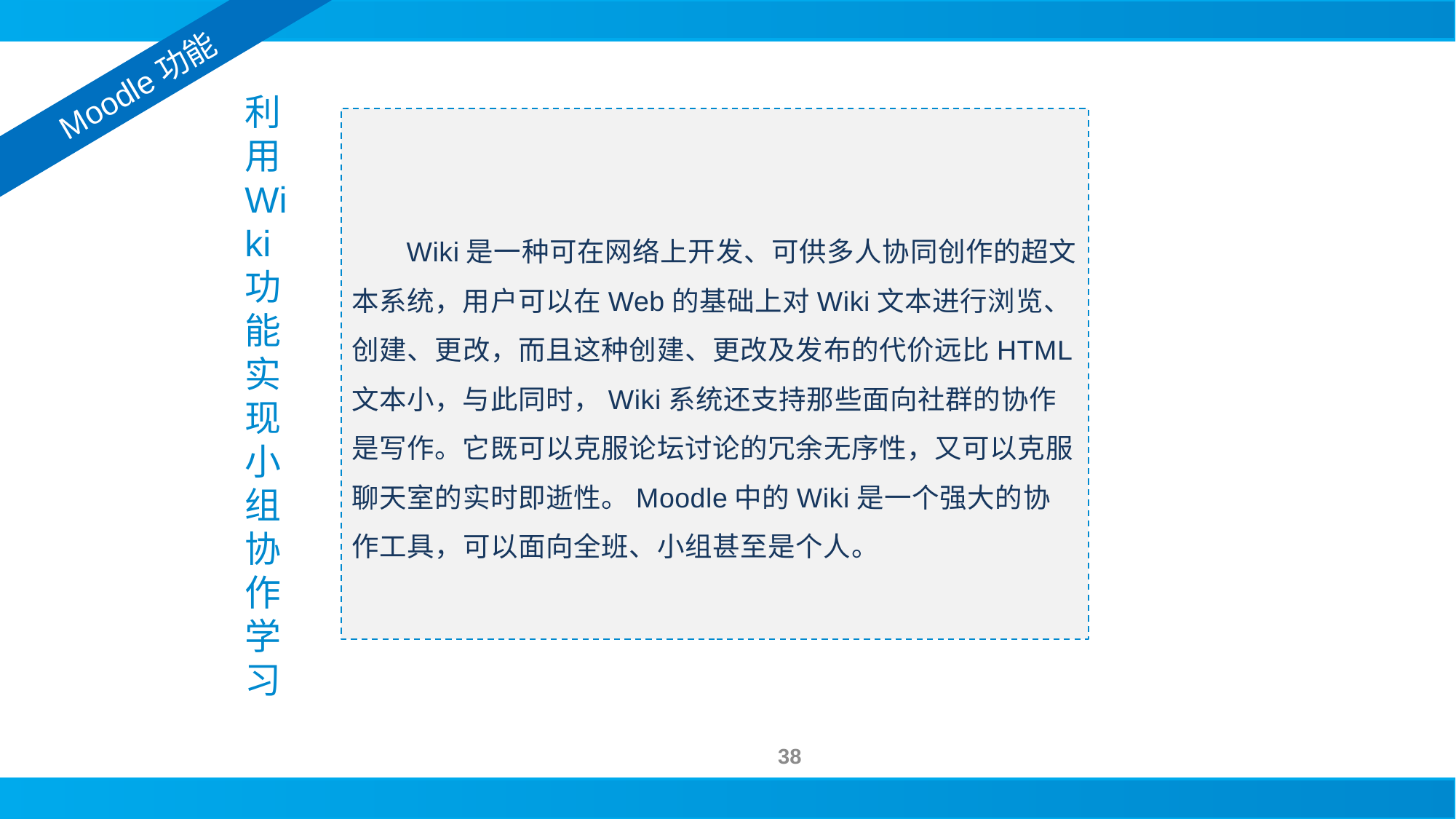

Moodle功能
利用Wiki功能实现小组协作学习

Wiki是一种可在网络上开发、可供多人协同创作的超文本系统，用户可以在Web的基础上对Wiki文本进行浏览、创建、更改，而且这种创建、更改及发布的代价远比HTML文本小，与此同时，Wiki系统还支持那些面向社群的协作是写作。它既可以克服论坛讨论的冗余无序性，又可以克服聊天室的实时即逝性。Moodle中的Wiki是一个强大的协作工具，可以面向全班、小组甚至是个人。
# Moodle应用于网络教学的功能实现模式
38